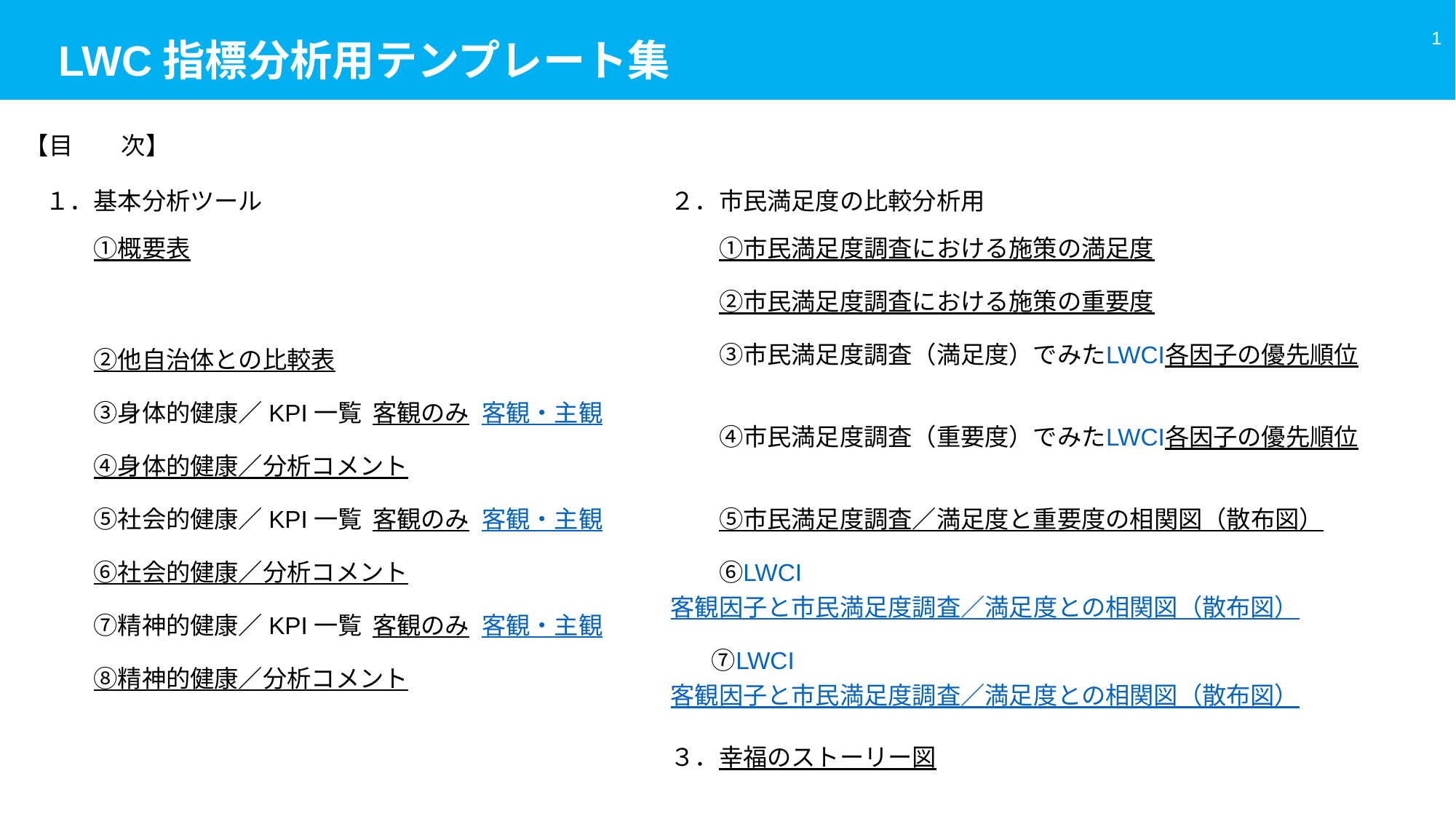

# LWC指標分析用テンプレート集
【目　　次】
１．基本分析ツール
　　①概要表
　　②他自治体との比較表
　　③身体的健康／KPI一覧	客観のみ	客観・主観
　　④身体的健康／分析コメント
　　⑤社会的健康／KPI一覧	客観のみ	客観・主観
　　⑥社会的健康／分析コメント
　　⑦精神的健康／KPI一覧	客観のみ	客観・主観
　　⑧精神的健康／分析コメント
２．市民満足度の比較分析用
　　①市民満足度調査における施策の満足度
　　②市民満足度調査における施策の重要度
　　③市民満足度調査（満足度）でみたLWCI各因子の優先順位
　　④市民満足度調査（重要度）でみたLWCI各因子の優先順位
　　⑤市民満足度調査／満足度と重要度の相関図（散布図）
　　⑥LWCI客観因子と市民満足度調査／満足度との相関図（散布図）
  　⑦LWCI客観因子と市民満足度調査／満足度との相関図（散布図）
３．幸福のストーリー図